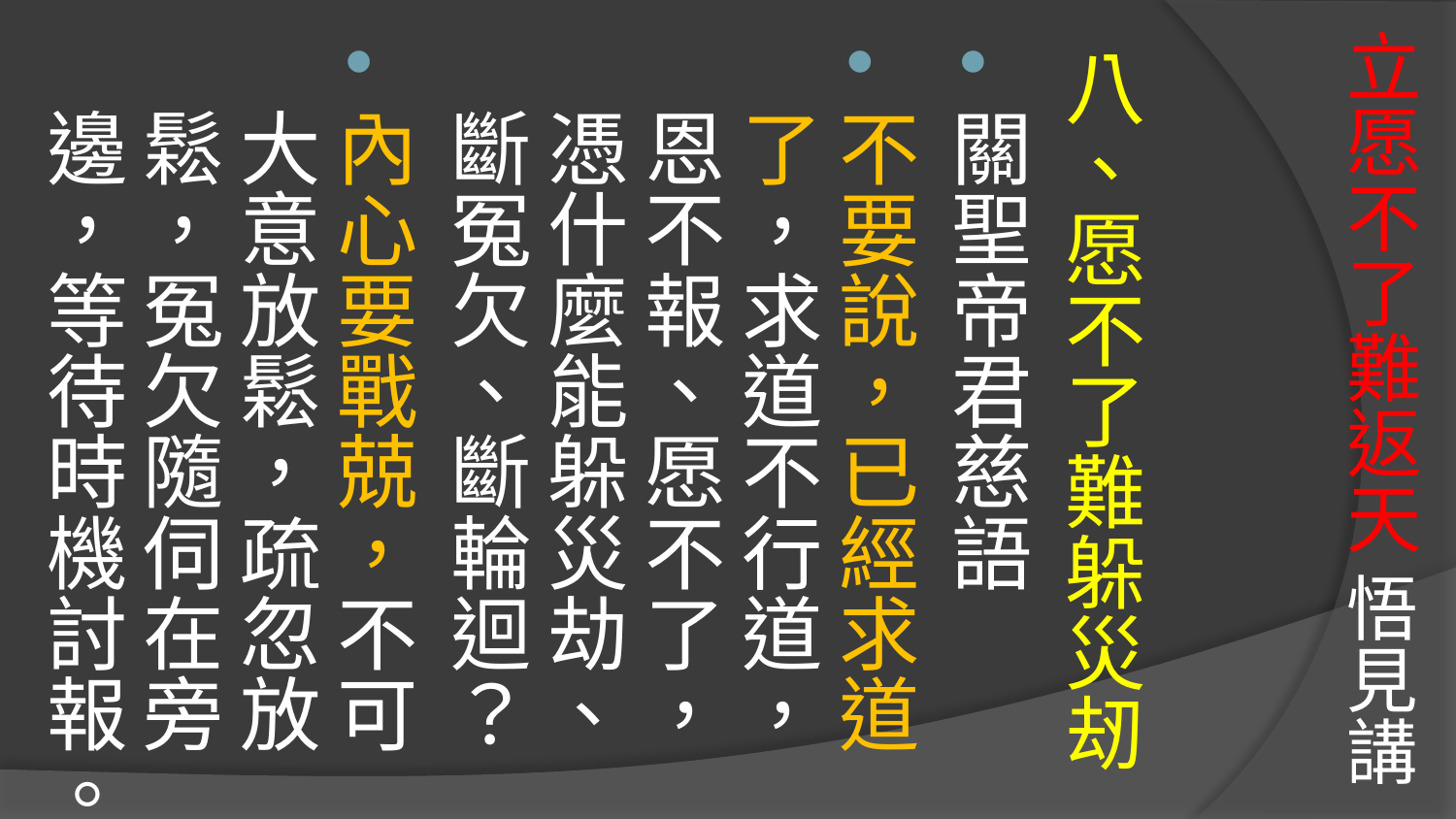

# 立愿不了難返天 悟見講
八、愿不了難躲災刼
關聖帝君慈語
不要說，已經求道了，求道不行道，恩不報、愿不了，憑什麼能躲災劫、斷冤欠、斷輪迴？
內心要戰兢，不可大意放鬆，疏忽放鬆，冤欠隨伺在旁邊，等待時機討報。